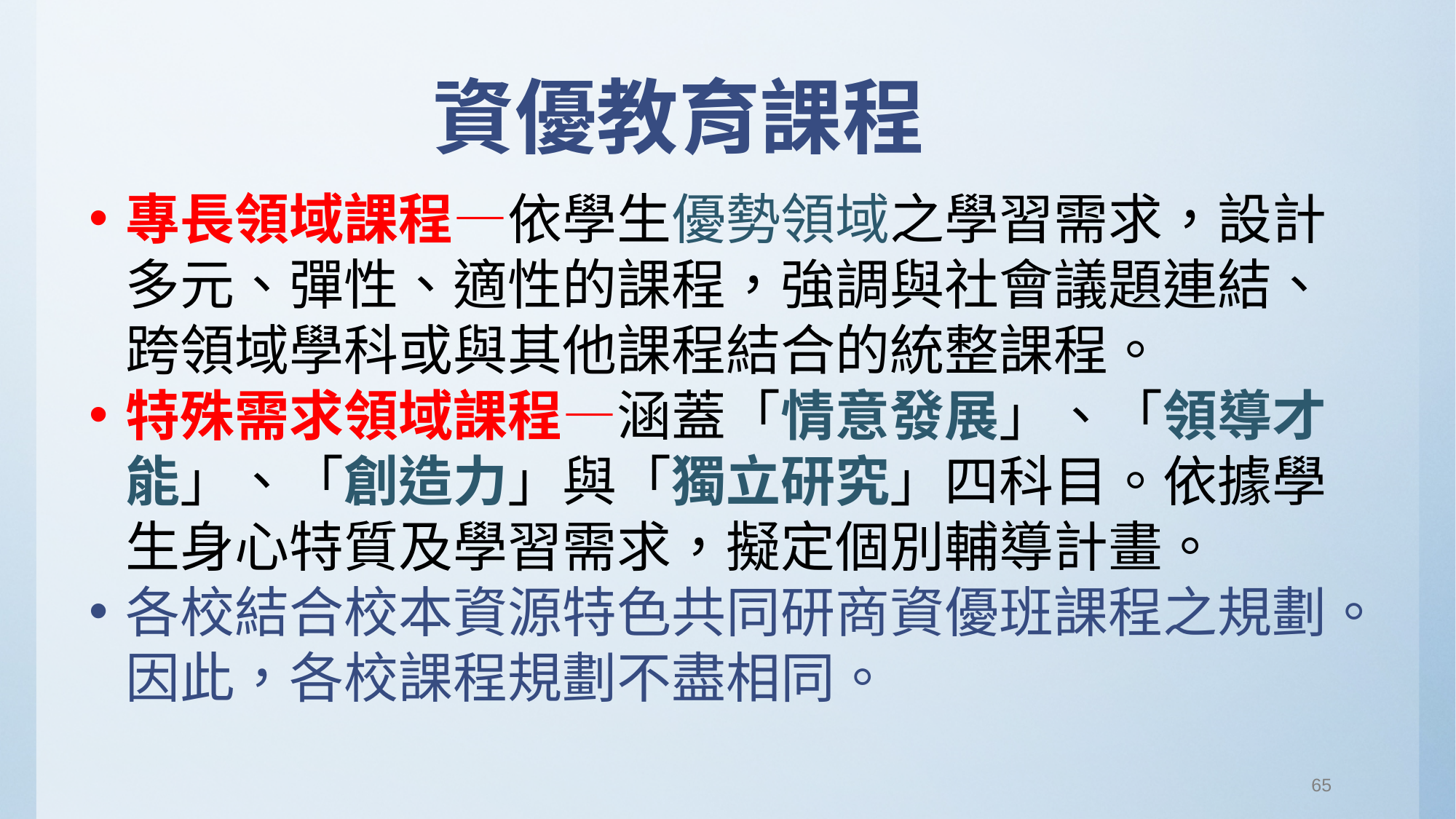

# 資優教育課程
專長領域課程—依學生優勢領域之學習需求，設計多元、彈性、適性的課程，強調與社會議題連結、跨領域學科或與其他課程結合的統整課程。
特殊需求領域課程—涵蓋「情意發展」、「領導才能」、「創造力」與「獨立研究」四科目。依據學生身心特質及學習需求，擬定個別輔導計畫。
各校結合校本資源特色共同研商資優班課程之規劃。因此，各校課程規劃不盡相同。

65